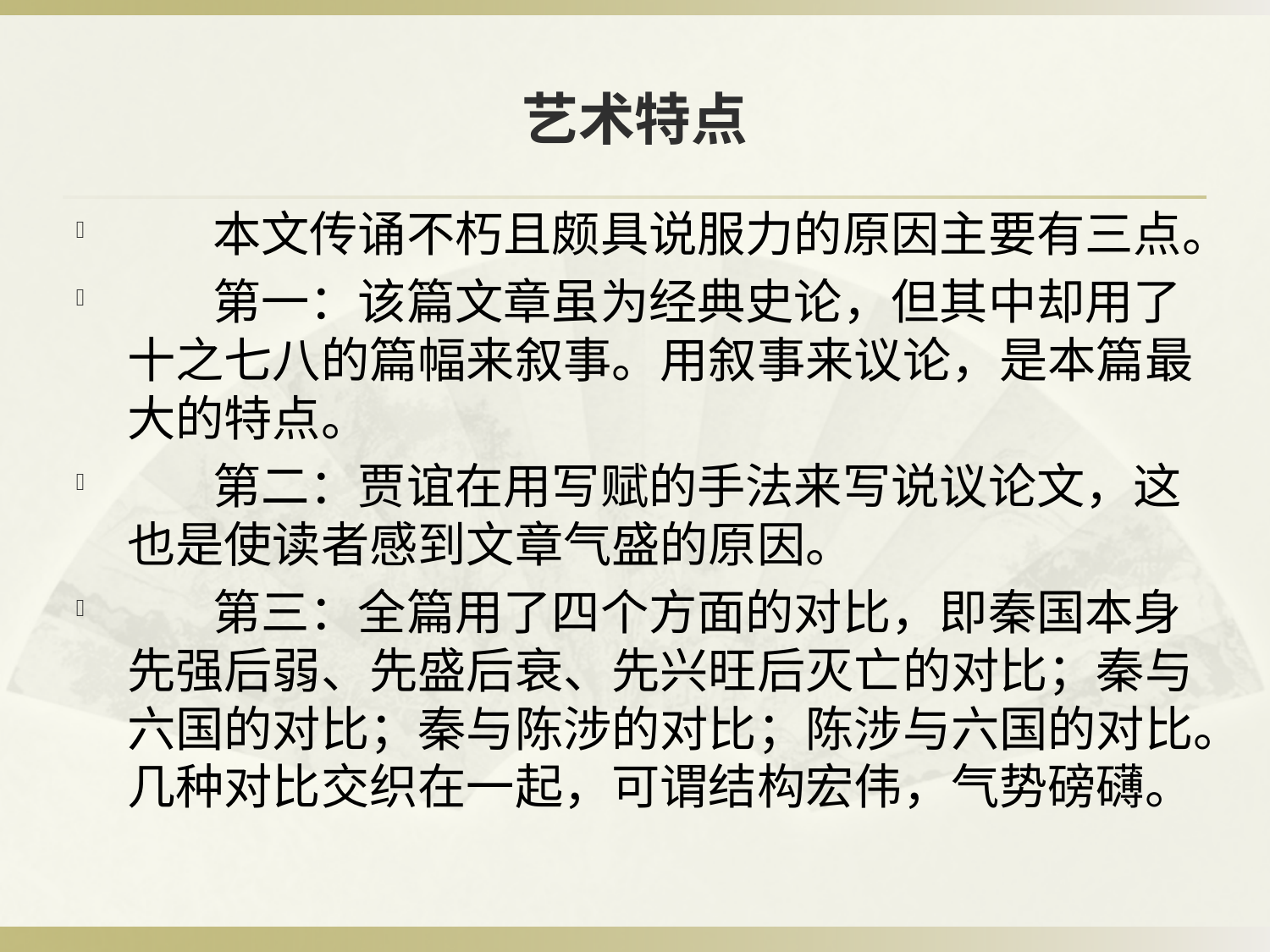

# 艺术特点
       本文传诵不朽且颇具说服力的原因主要有三点。
       第一：该篇文章虽为经典史论，但其中却用了十之七八的篇幅来叙事。用叙事来议论，是本篇最大的特点。
       第二：贾谊在用写赋的手法来写说议论文，这也是使读者感到文章气盛的原因。
       第三：全篇用了四个方面的对比，即秦国本身先强后弱、先盛后衰、先兴旺后灭亡的对比；秦与六国的对比；秦与陈涉的对比；陈涉与六国的对比。几种对比交织在一起，可谓结构宏伟，气势磅礴。